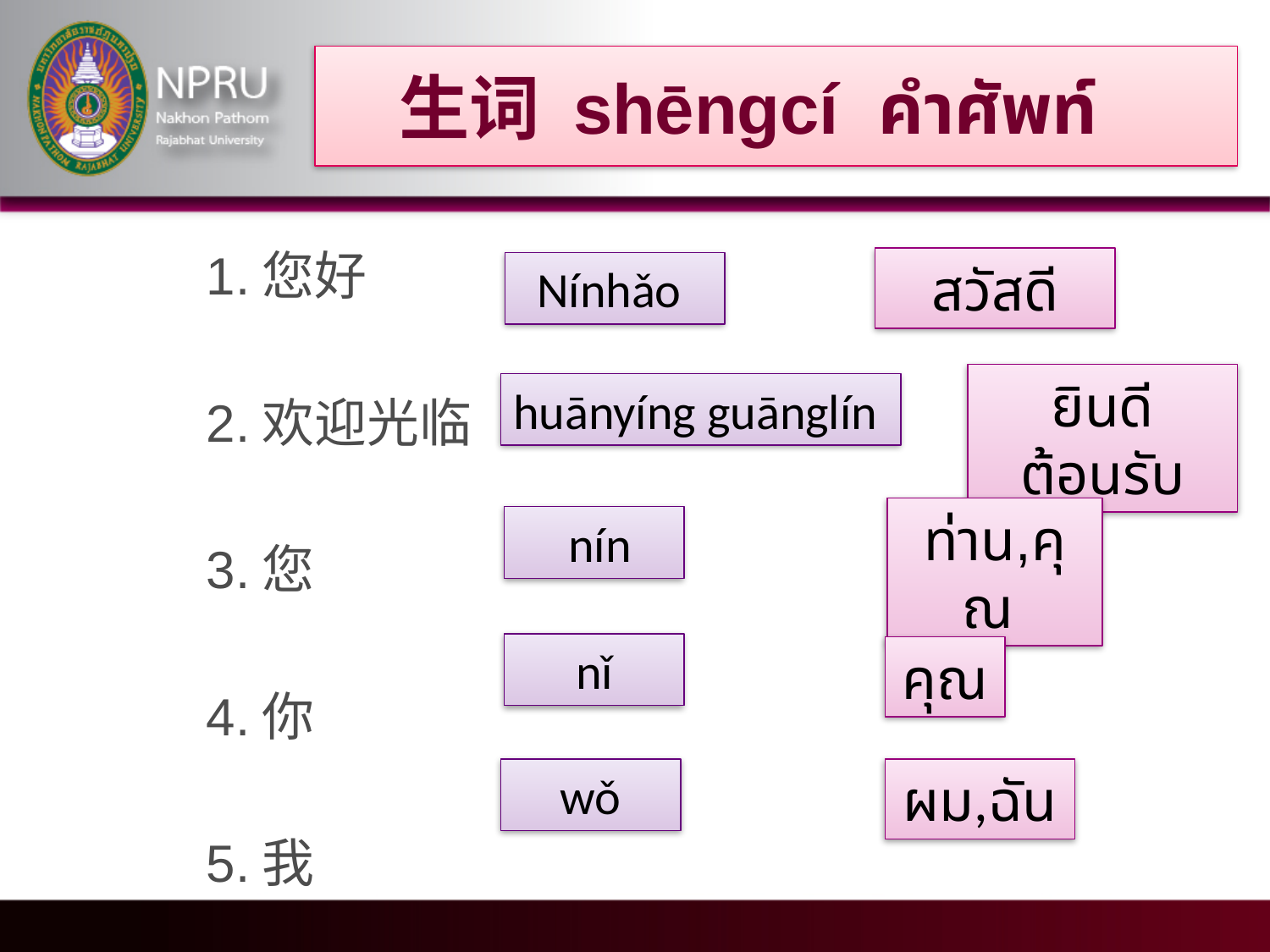

# 生词 shēngcí  คำศัพท์
1.您好

2.欢迎光临

3.您

4.你

5.我
สวัสดี
Nínhǎo
ยินดีต้อนรับ
huānyíng guānglín
ท่าน,คุณ
 nín
nǐ
คุณ
wǒ
ผม,ฉัน